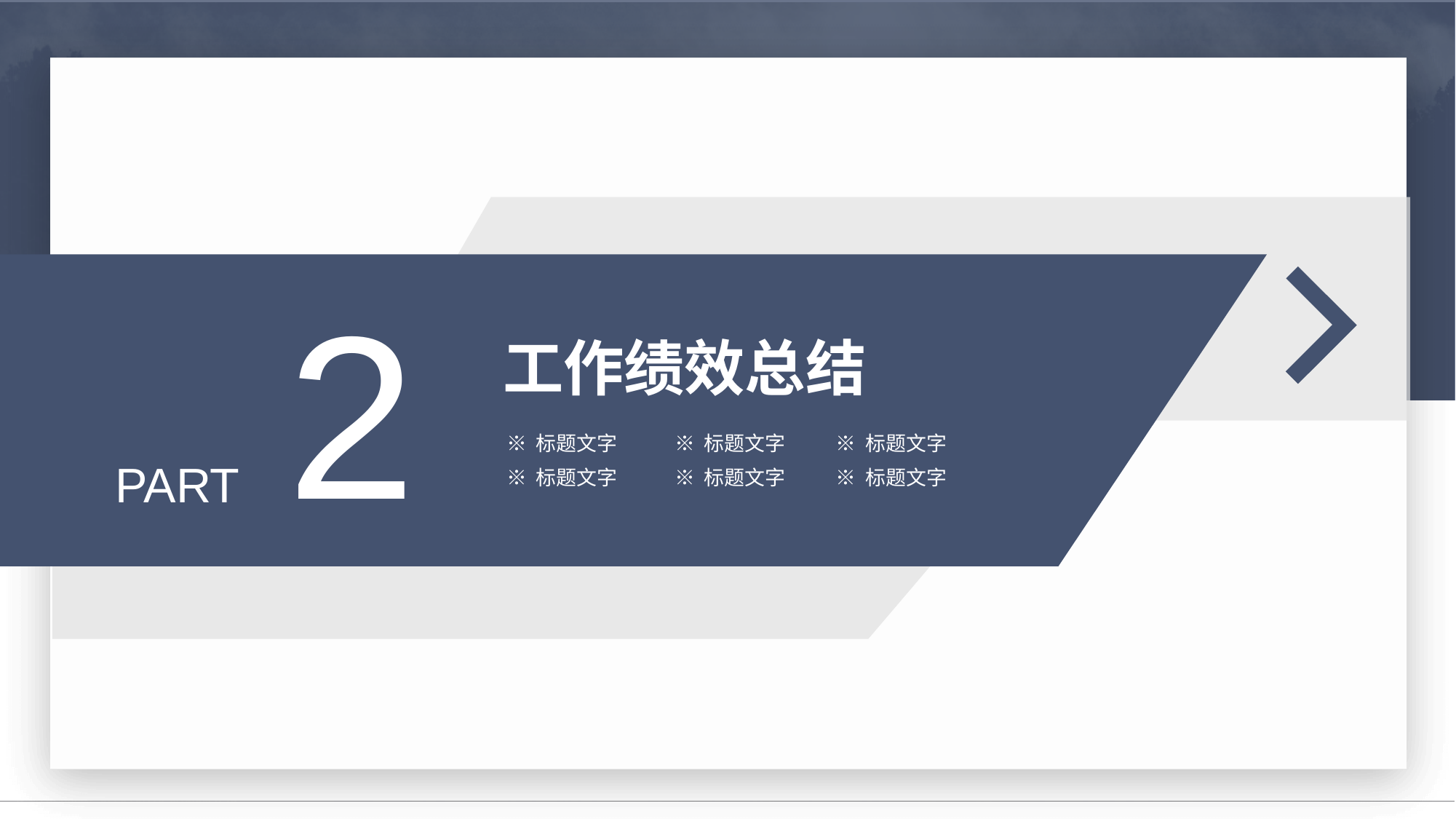

2

工作绩效总结

※ 标题文字
※ 标题文字
※ 标题文字
PART
※ 标题文字
※ 标题文字
※ 标题文字